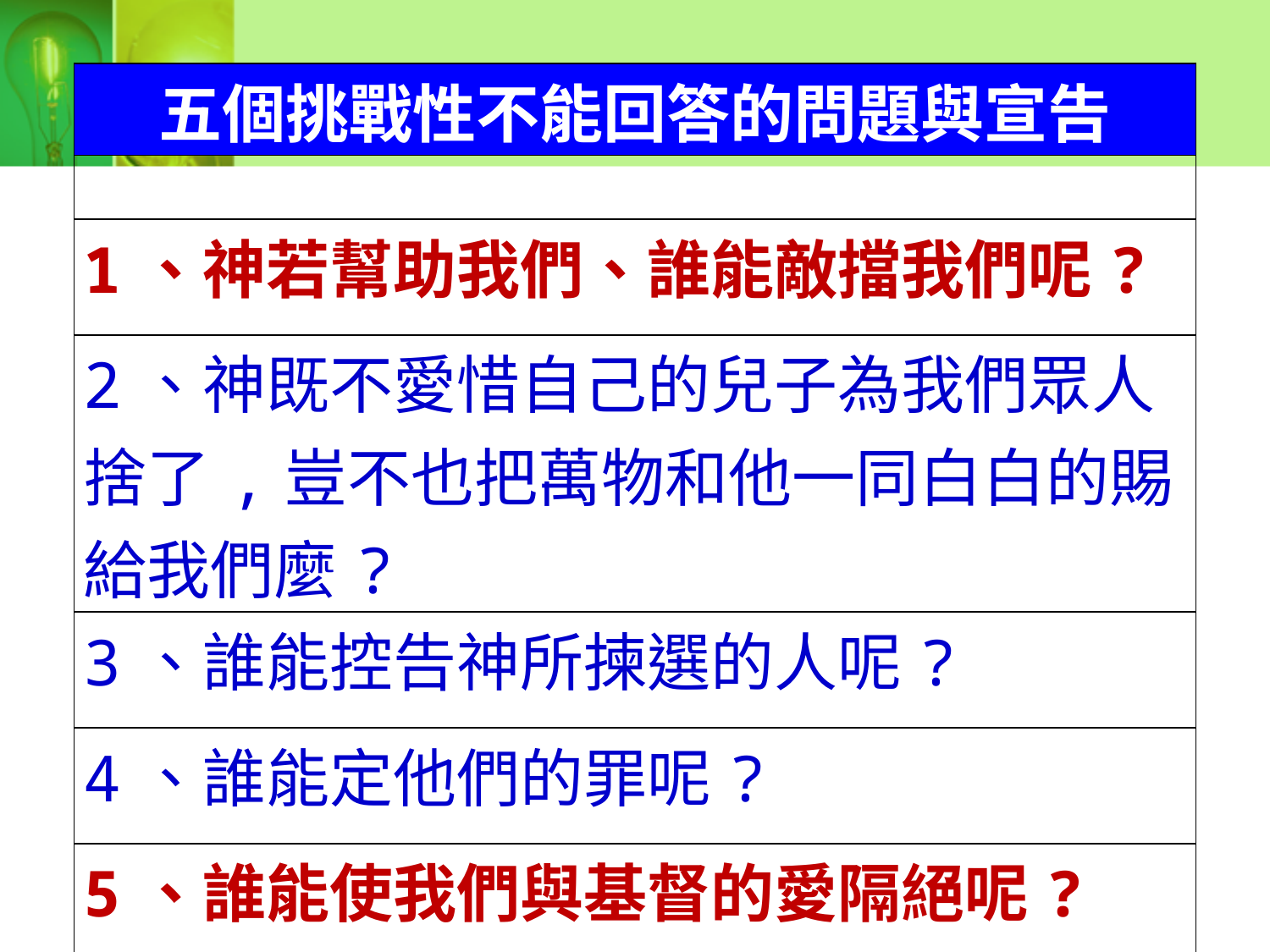

| 五個挑戰性不能回答的問題與宣告 |
| --- |
|  |
| 1、神若幫助我們、誰能敵擋我們呢? |
| 2、神既不愛惜自己的兒子為我們眾人捨了,豈不也把萬物和他一同白白的賜給我們麼? |
| 3、誰能控告神所揀選的人呢? |
| 4、誰能定他們的罪呢? |
| 5、誰能使我們與基督的愛隔絕呢? |